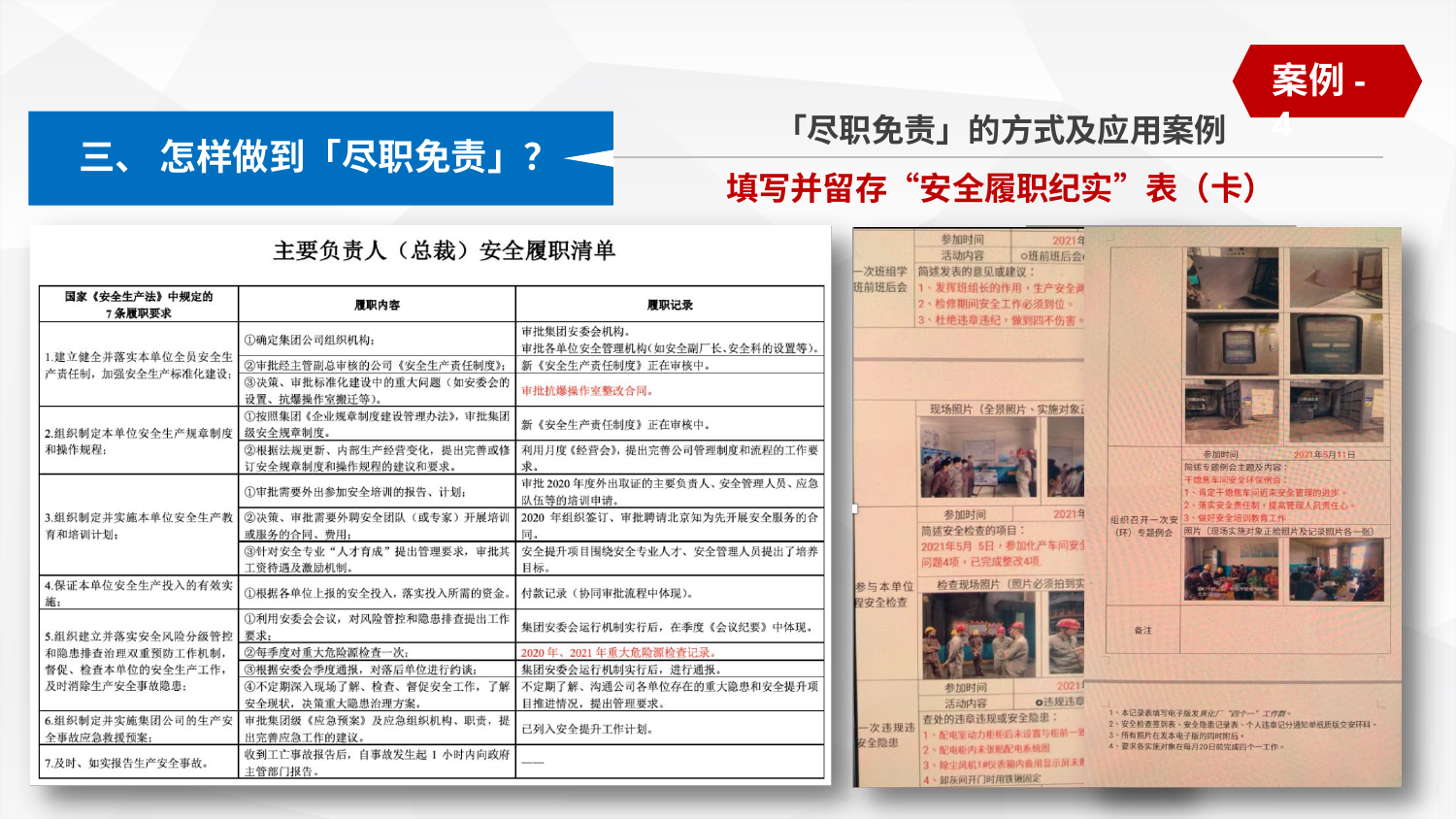

# 案例-4
「尽职免责」的方式及应用案例

三、 怎样做到「尽职免责」？

填写并留存“安全履职纪实”表（卡）

① 参加一次安全例会
② 参加一次班前（班后）会、安全活动
③ 参加一次安全检
④ 查处一次现场违章或隐患